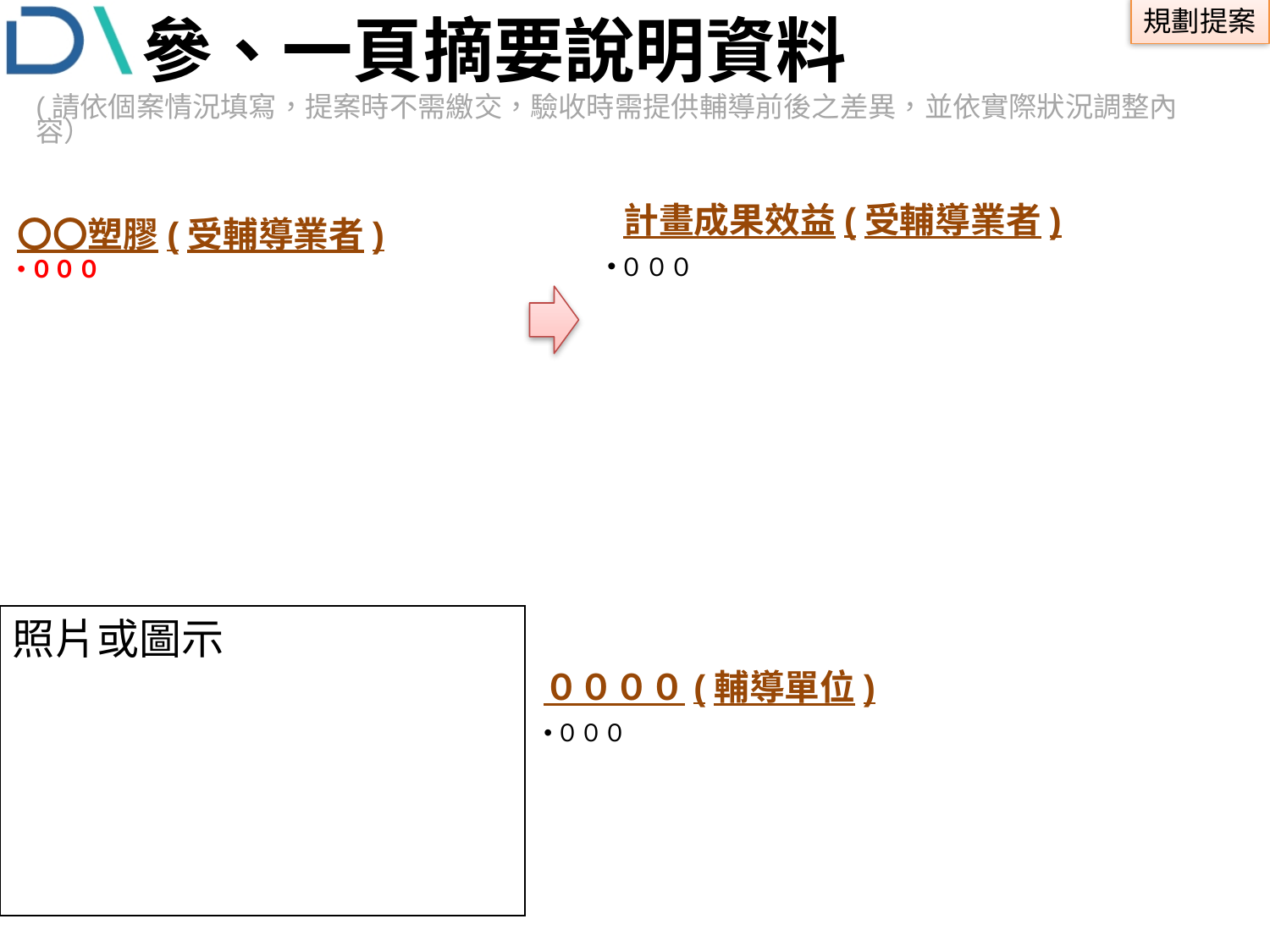

參、一頁摘要說明資料
(請依個案情況填寫，提案時不需繳交，驗收時需提供輔導前後之差異，並依實際狀況調整內容）
計畫成果效益(受輔導業者)
〇〇塑膠(受輔導業者)
０００
０００

照片或圖示
００００(輔導單位)
０００